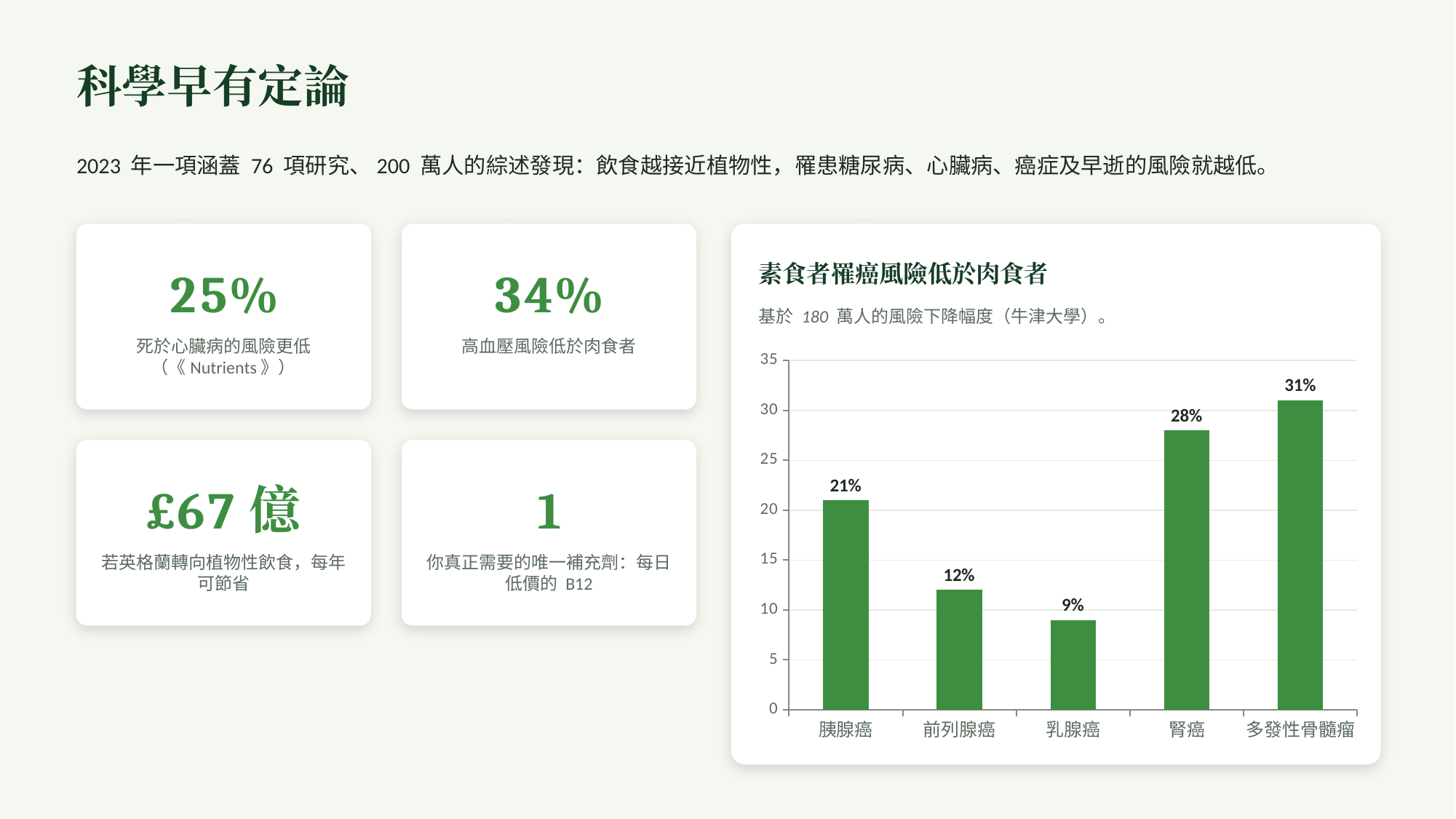

科學早有定論
2023 年一項涵蓋 76 項研究、200 萬人的綜述發現：飲食越接近植物性，罹患糖尿病、心臟病、癌症及早逝的風險就越低。

25%
34%
素食者罹癌風險低於肉食者
基於 180 萬人的風險下降幅度（牛津大學）。
死於心臟病的風險更低（《Nutrients》）
高血壓風險低於肉食者

### Chart

| Category | 風險降低 |
|---|---|
| 胰腺癌 | 21.0 |
| 前列腺癌 | 12.0 |
| 乳腺癌 | 9.0 |
| 腎癌 | 28.0 |
| 多發性骨髓瘤 | 31.0 |

£67億
1
若英格蘭轉向植物性飲食，每年可節省
你真正需要的唯一補充劑：每日低價的 B12